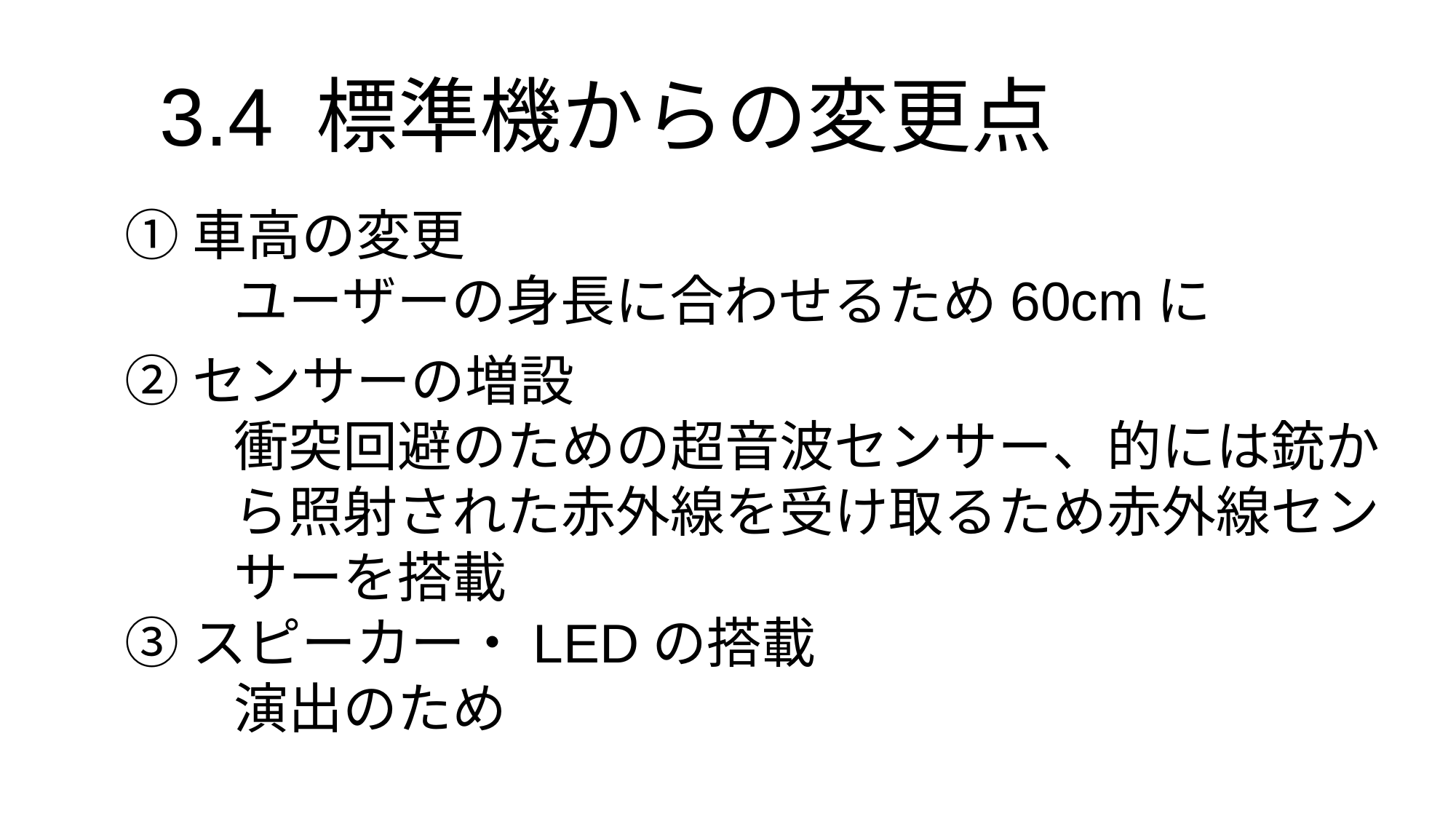

3.4 標準機からの変更点
①車高の変更
	ユーザーの身長に合わせるため60cmに

②センサーの増設
	衝突回避のための超音波センサー、的には銃か	ら照射された赤外線を受け取るため赤外線セン	サーを搭載
③スピーカー・LEDの搭載
	演出のため